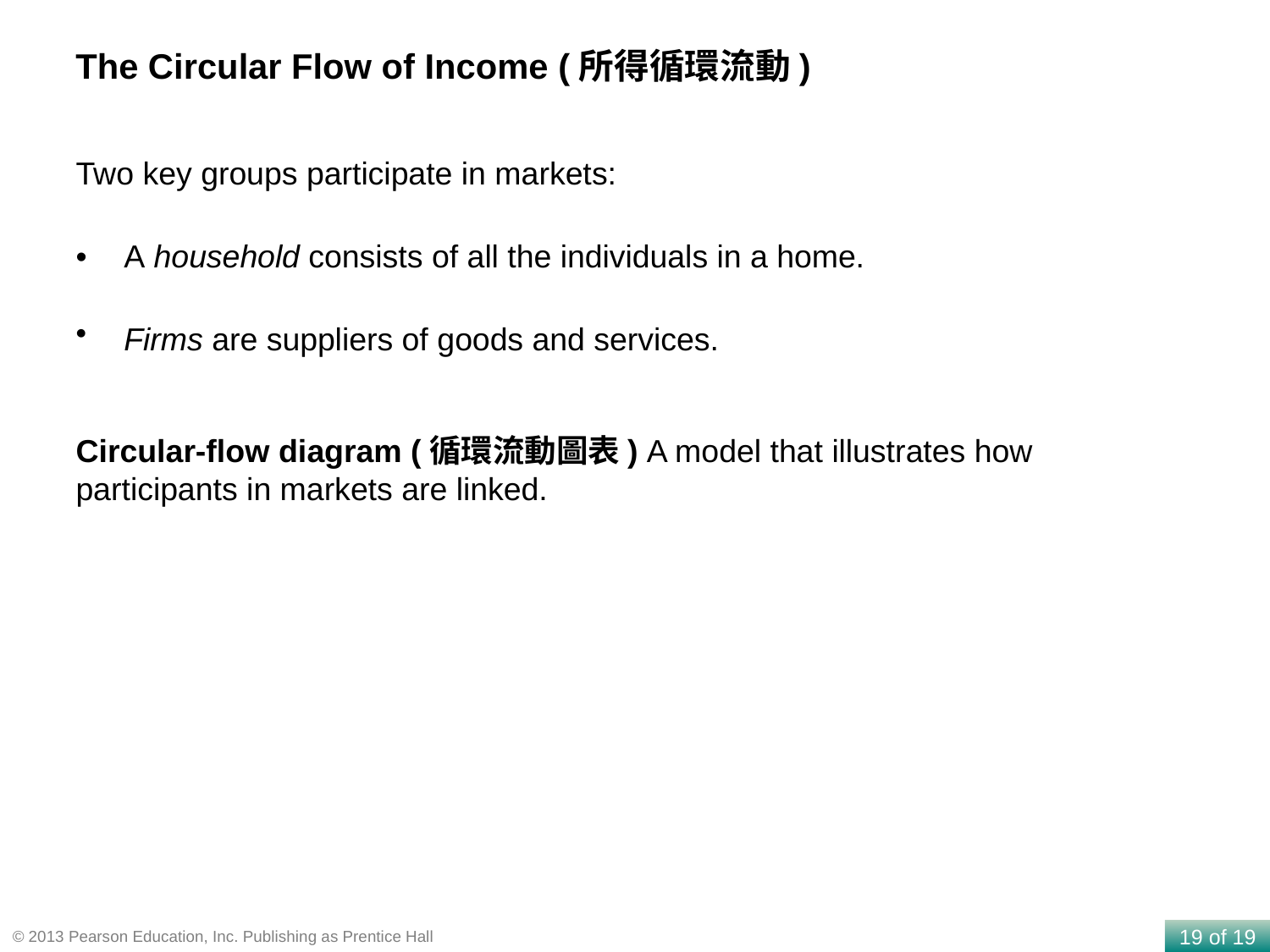

The Circular Flow of Income (所得循環流動)
Two key groups participate in markets:

•	A household consists of all the individuals in a home.

Firms are suppliers of goods and services.
Circular-flow diagram (循環流動圖表) A model that illustrates how participants in markets are linked.